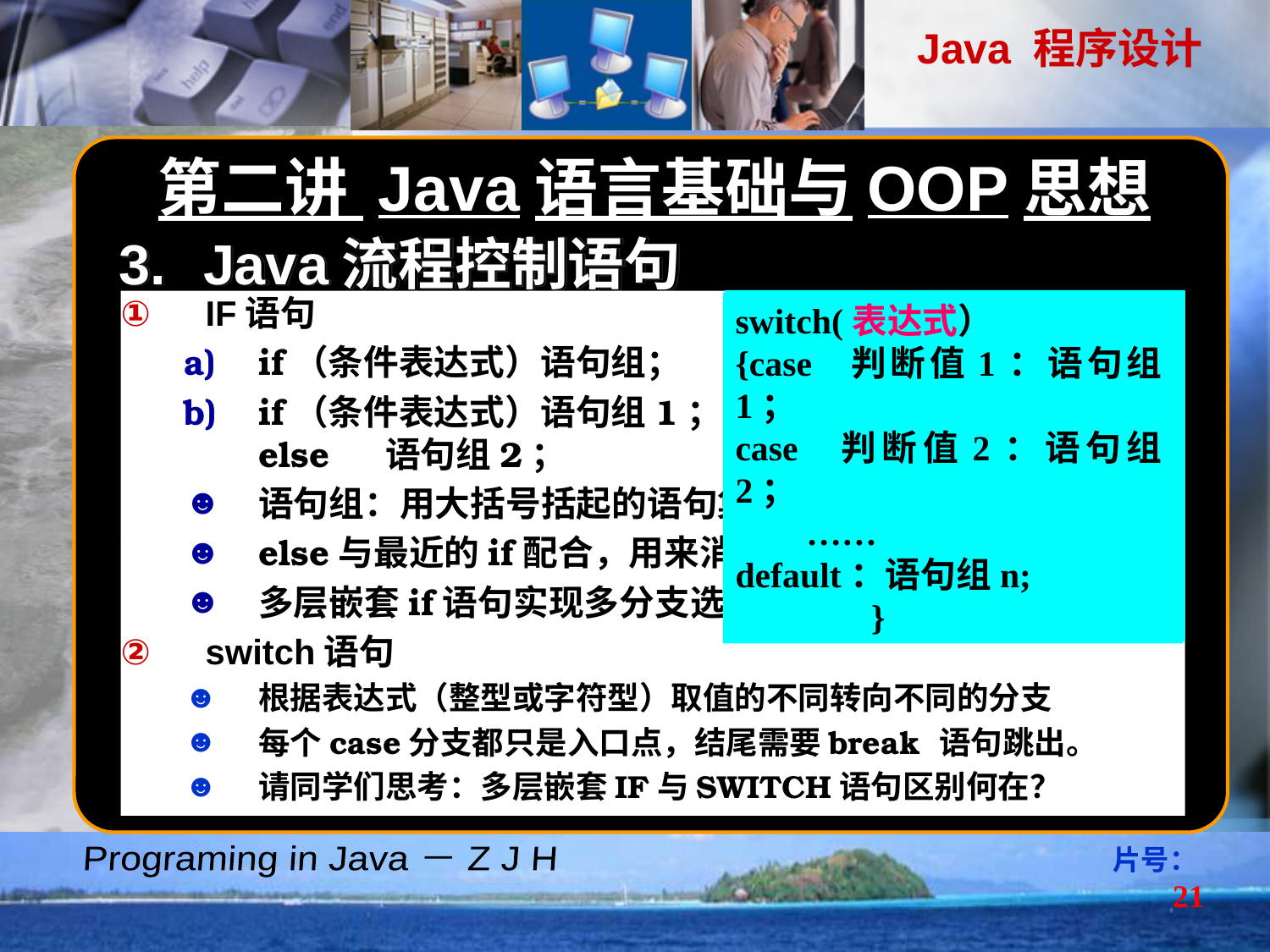

第二讲 Java语言基础与OOP思想
Java流程控制语句
	结构化程序设计的三种基本控制语句
顺序结构
分支结构
循环结构
分支结构
二选一分支语句
多选一分支语句

if (expression)
  	statement;
	else if (expression)
 		statement;
	else if (expression)
		……….
	else
  		statement;
IF语句
if（条件表达式）语句组；
if（条件表达式）语句组1；
else 	语句组2；
语句组：用大括号括起的语句集合
else与最近的if配合，用来消除二义性
多层嵌套if语句实现多分支选择
switch语句
根据表达式（整型或字符型）取值的不同转向不同的分支
每个case分支都只是入口点，结尾需要break 语句跳出。
请同学们思考：多层嵌套IF与SWITCH语句区别何在？
If 条件A
If 条件B{
　语句组1  …
	}
else {
　语句组2  …
	}
switch(表达式）
{case  判断值1：语句组1；
case  判断值2：语句组2；
        ……
default：语句组n;
	 }
片号：21